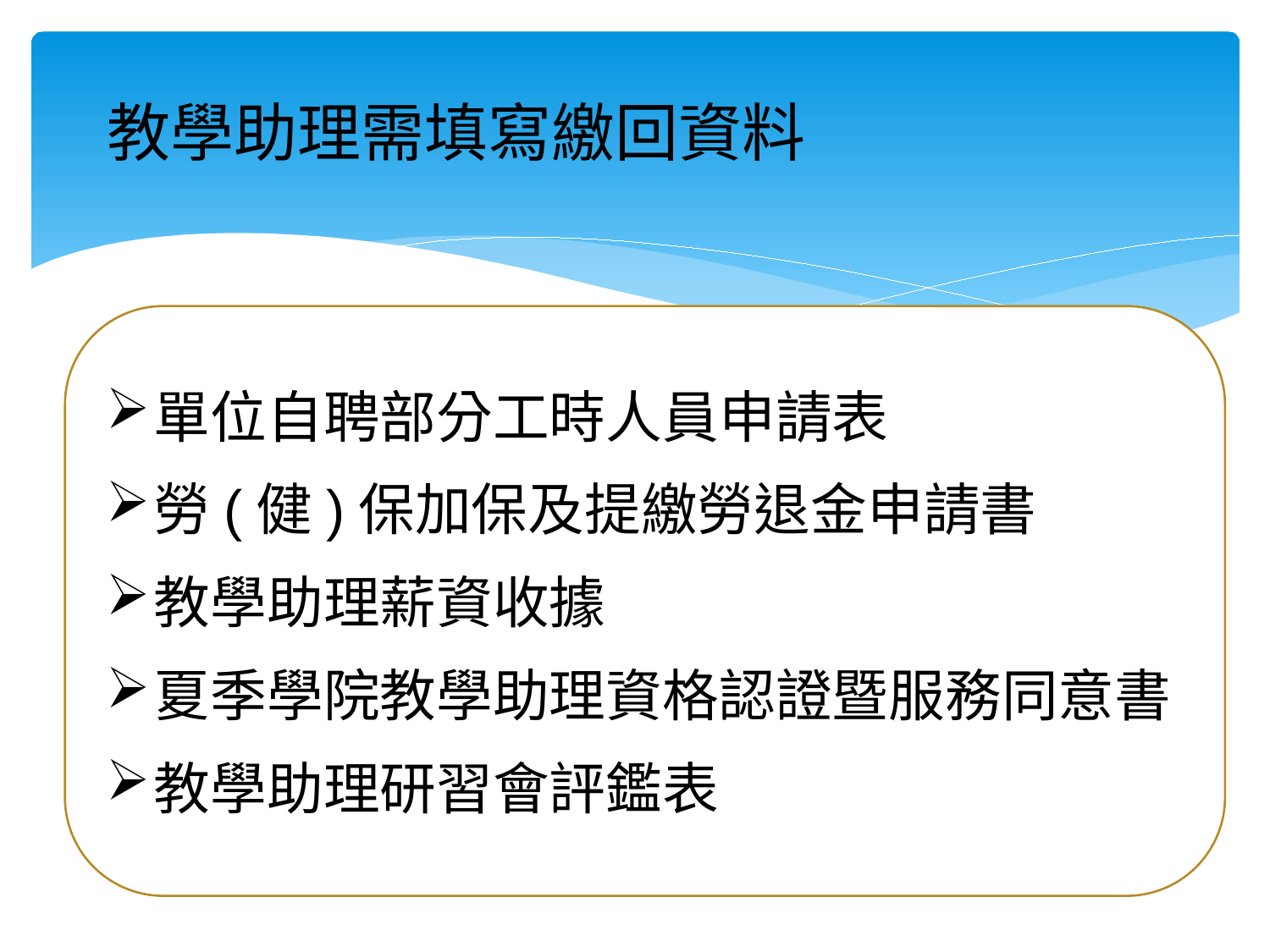

教學助理需填寫繳回資料

單位自聘部分工時人員申請表

勞(健)保加保及提繳勞退金申請書

教學助理薪資收據

夏季學院教學助理資格認證暨服務同意書

教學助理研習會評鑑表